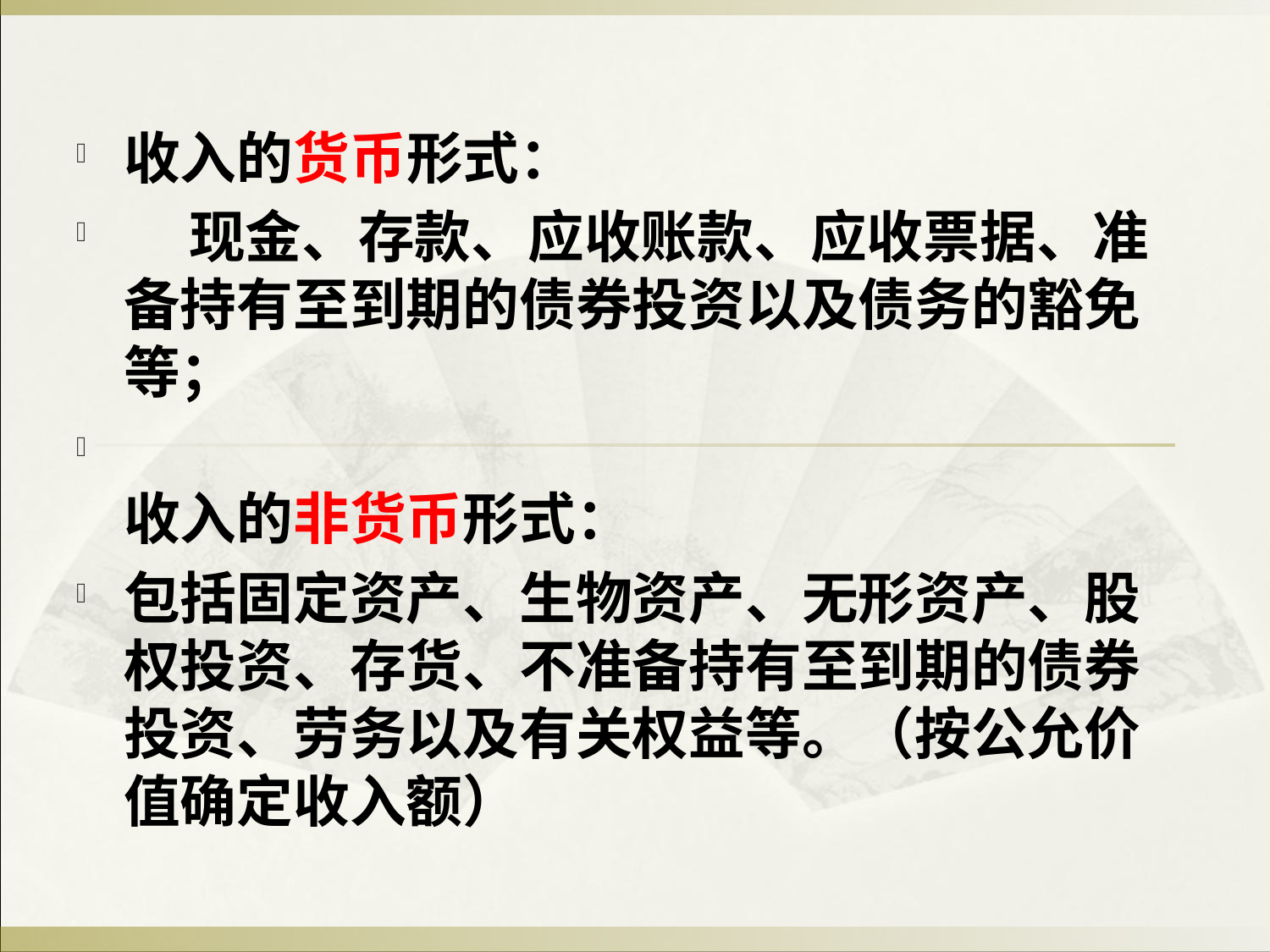

收入的货币形式：
    现金、存款、应收账款、应收票据、准备持有至到期的债券投资以及债务的豁免等；
收入的非货币形式：
包括固定资产、生物资产、无形资产、股权投资、存货、不准备持有至到期的债券投资、劳务以及有关权益等。（按公允价值确定收入额）